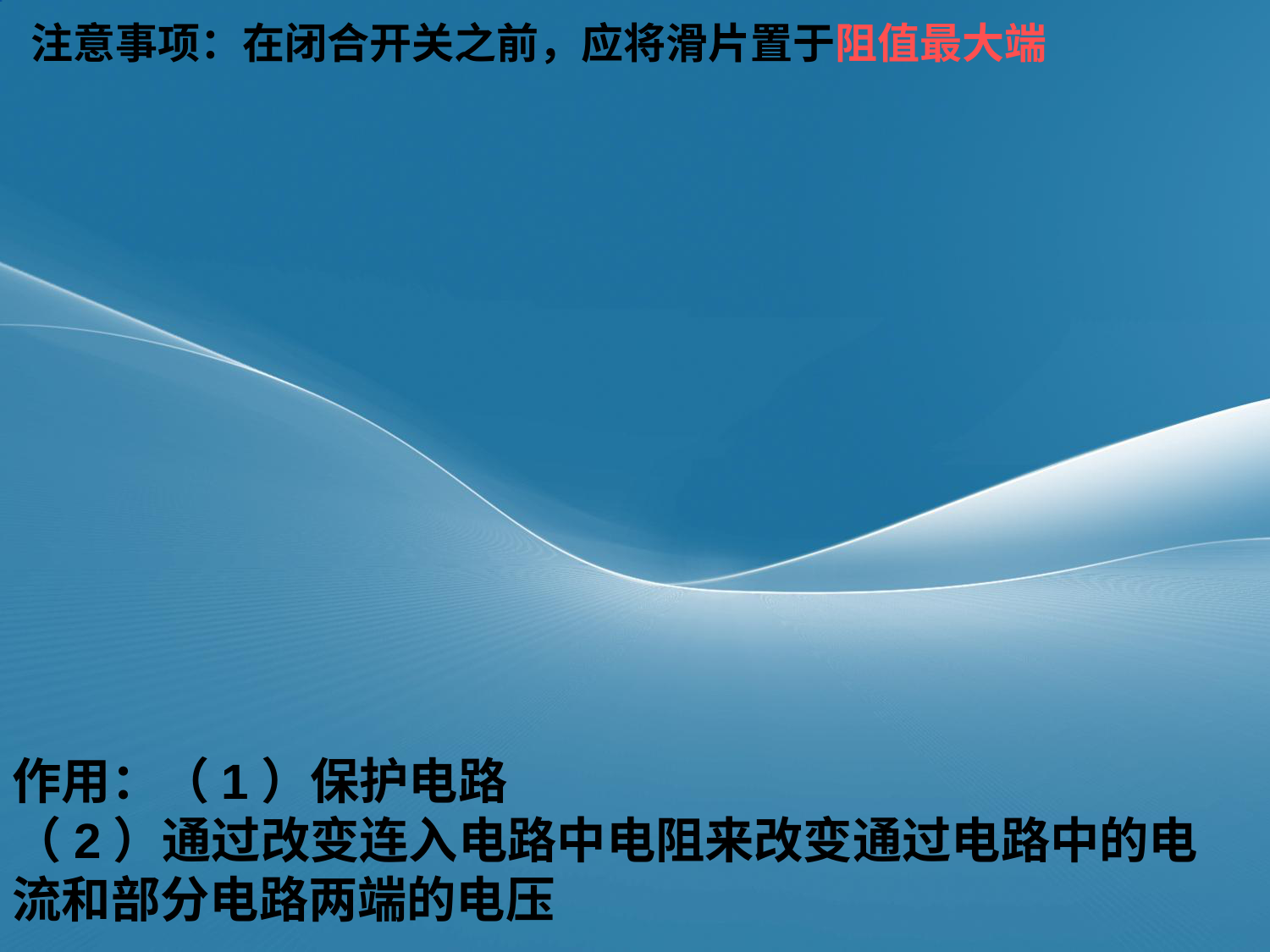

注意事项：在闭合开关之前，应将滑片置于阻值最大端

作用：（1）保护电路
（2）通过改变连入电路中电阻来改变通过电路中的电流和部分电路两端的电压